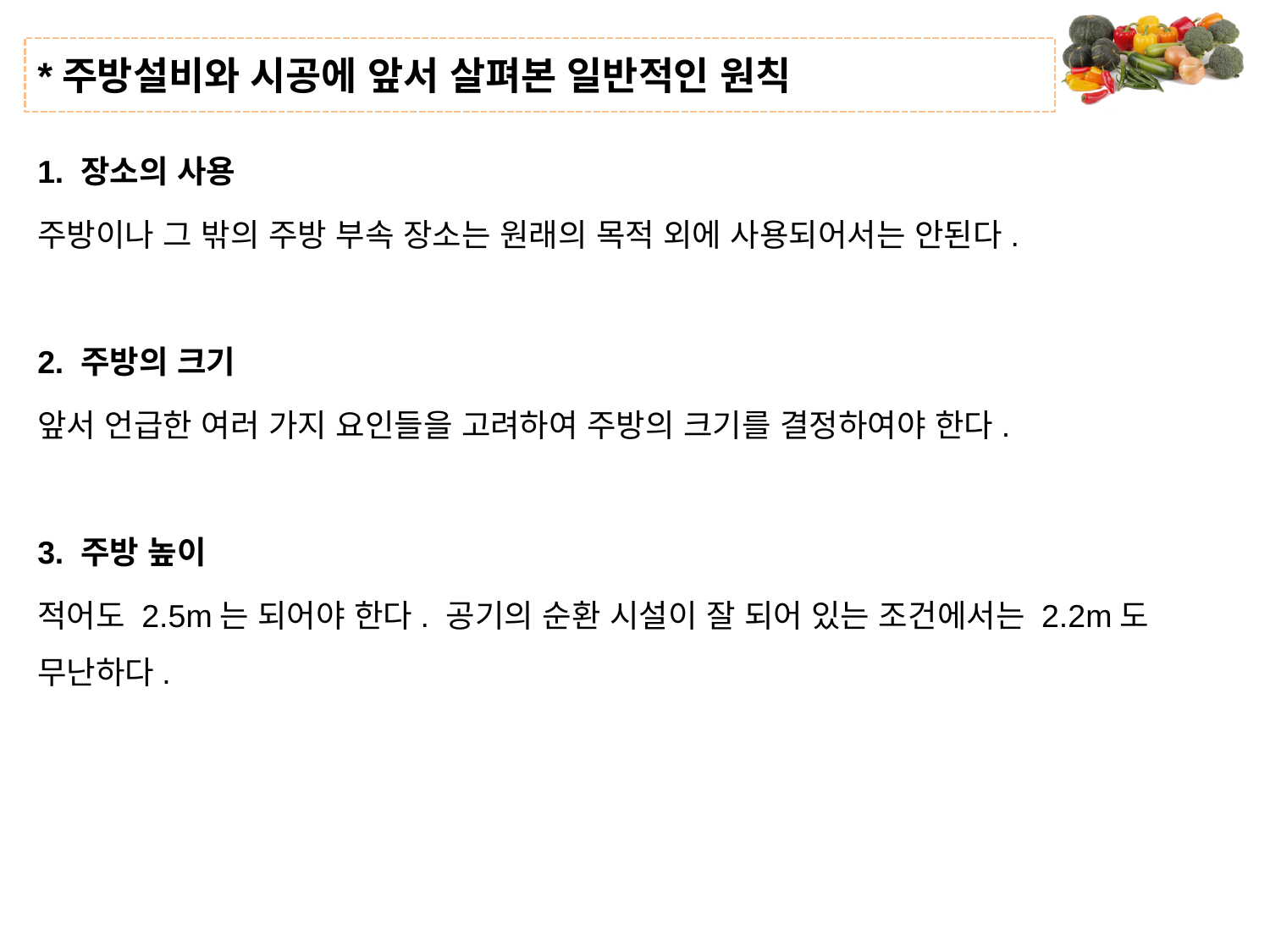

# *주방설비와 시공에 앞서 살펴본 일반적인 원칙
1. 장소의 사용
주방이나 그 밖의 주방 부속 장소는 원래의 목적 외에 사용되어서는 안된다.

2. 주방의 크기
앞서 언급한 여러 가지 요인들을 고려하여 주방의 크기를 결정하여야 한다.

3. 주방 높이
적어도 2.5m는 되어야 한다. 공기의 순환 시설이 잘 되어 있는 조건에서는 2.2m도 무난하다.